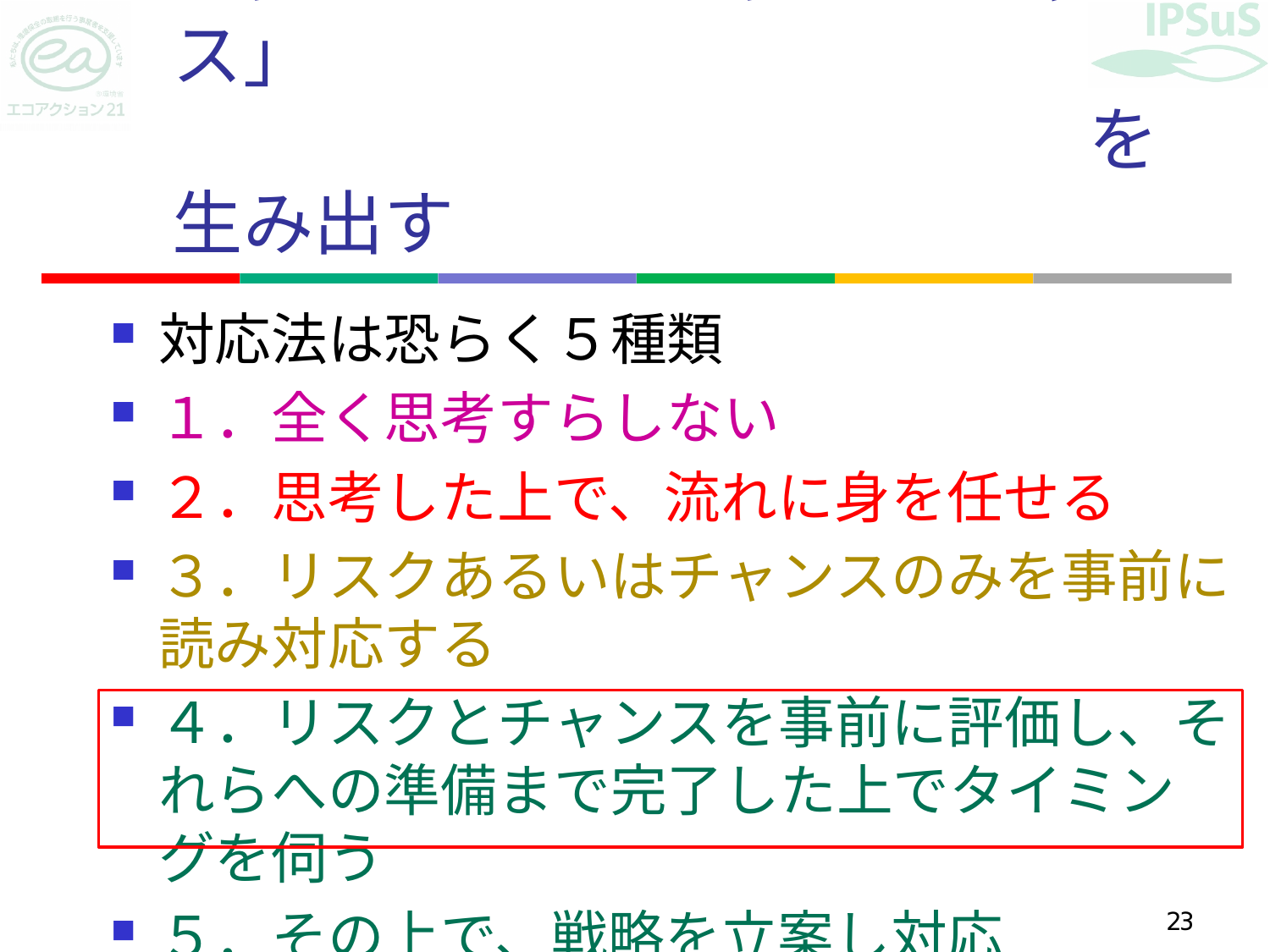

# 大転換時代は 「多くのリスクと多くのチャンス」 　　　　　　　　　　　　　を生み出す

対応法は恐らく５種類
１．全く思考すらしない
２．思考した上で、流れに身を任せる
３．リスクあるいはチャンスのみを事前に読み対応する
４．リスクとチャンスを事前に評価し、それらへの準備まで完了した上でタイミングを伺う
５．その上で、戦略を立案し対応

23